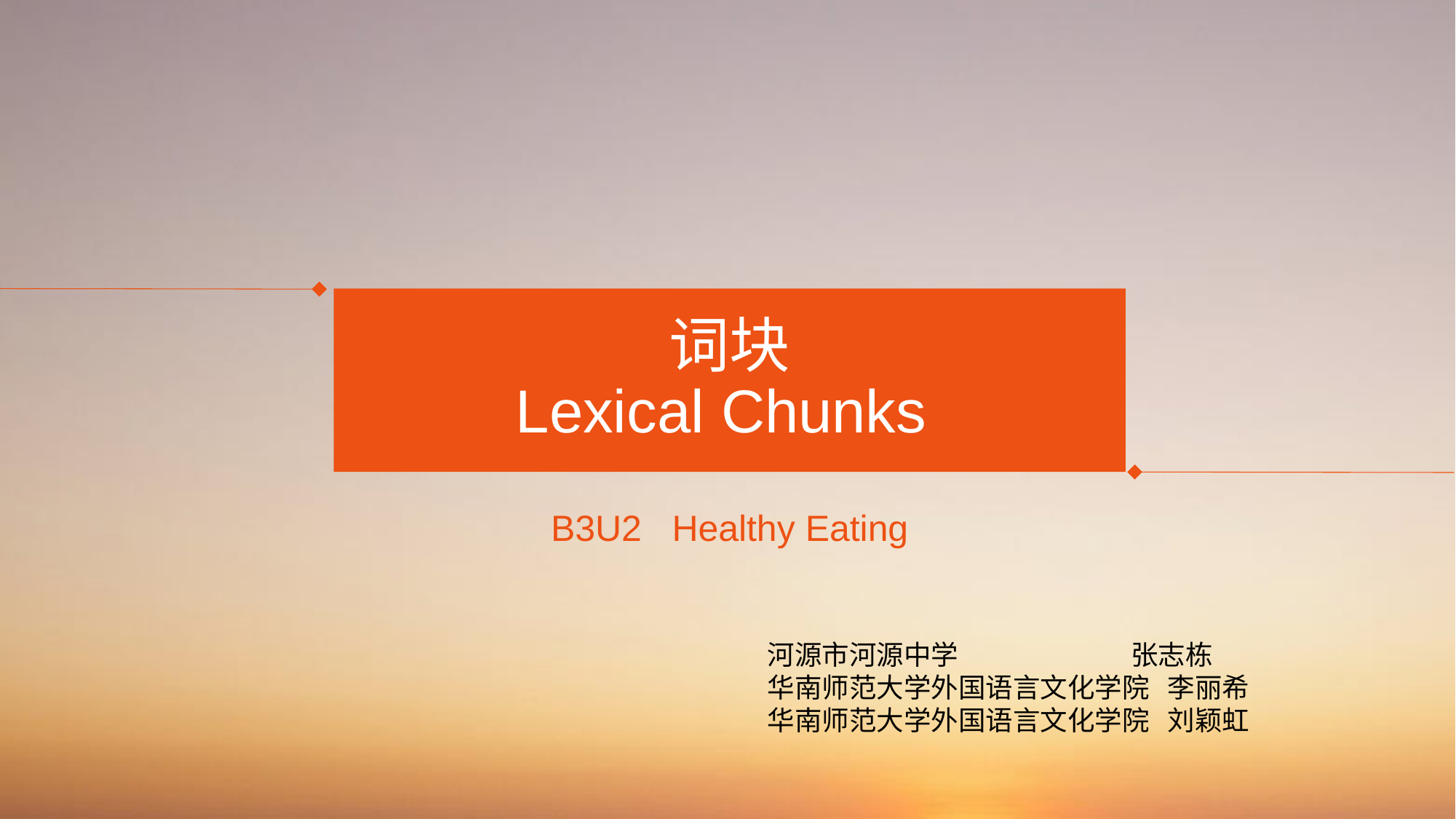

# 词块 Lexical Chunks
B3U2   Healthy Eating
河源市河源中学                            张志栋
华南师范大学外国语言文化学院   李丽希
华南师范大学外国语言文化学院   刘颖虹